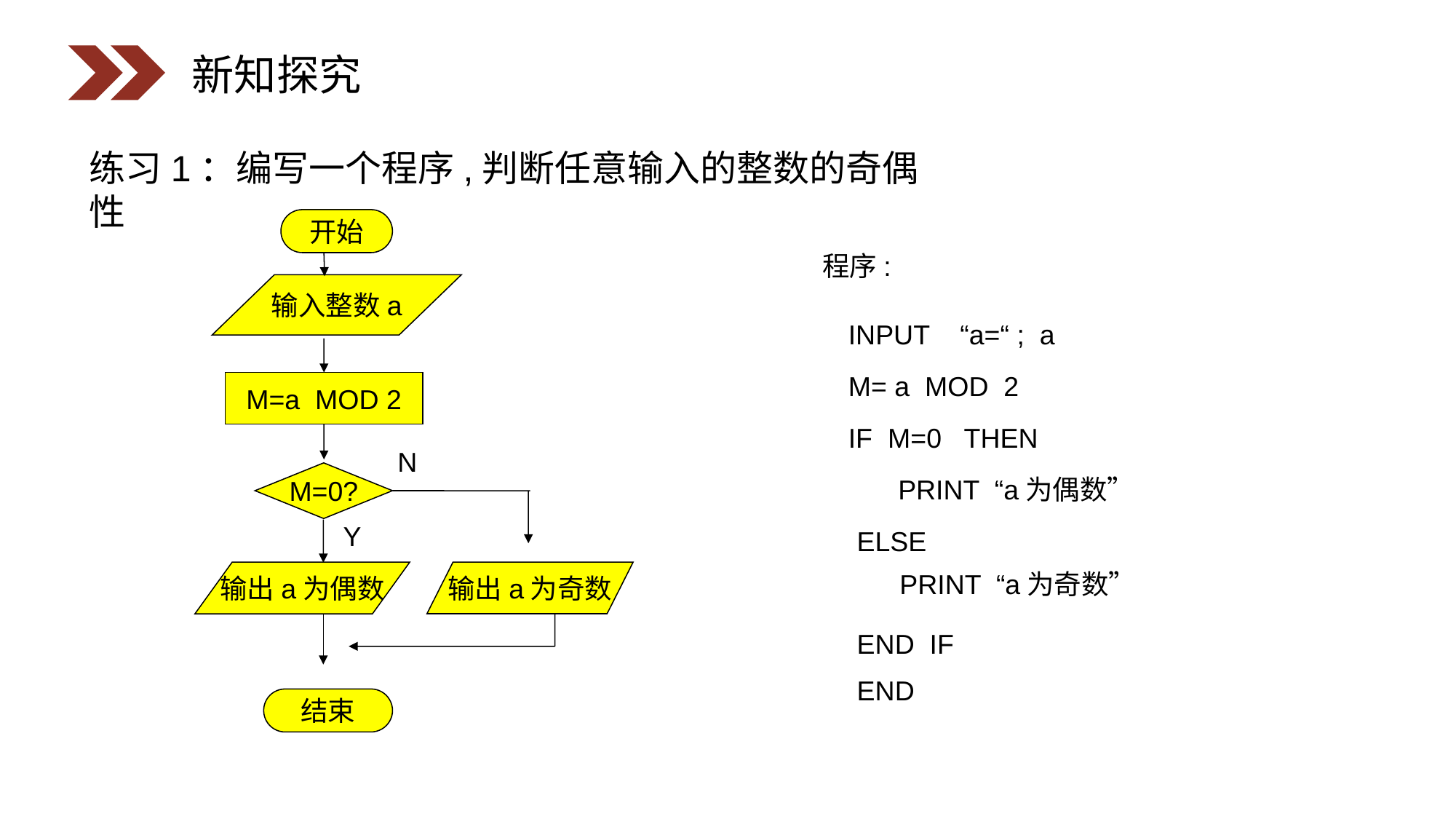

新知探究
练习1：编写一个程序,判断任意输入的整数的奇偶性
开始
程序:

输入整数a
INPUT    “a=“ ;  a

M= a  MOD  2
M=a  MOD 2
IF  M=0   THEN

N
M=0?
PRINT  “a为偶数”

Y
ELSE

PRINT  “a为奇数”
输出a为奇数
输出a为偶数

END  IF
END
结束